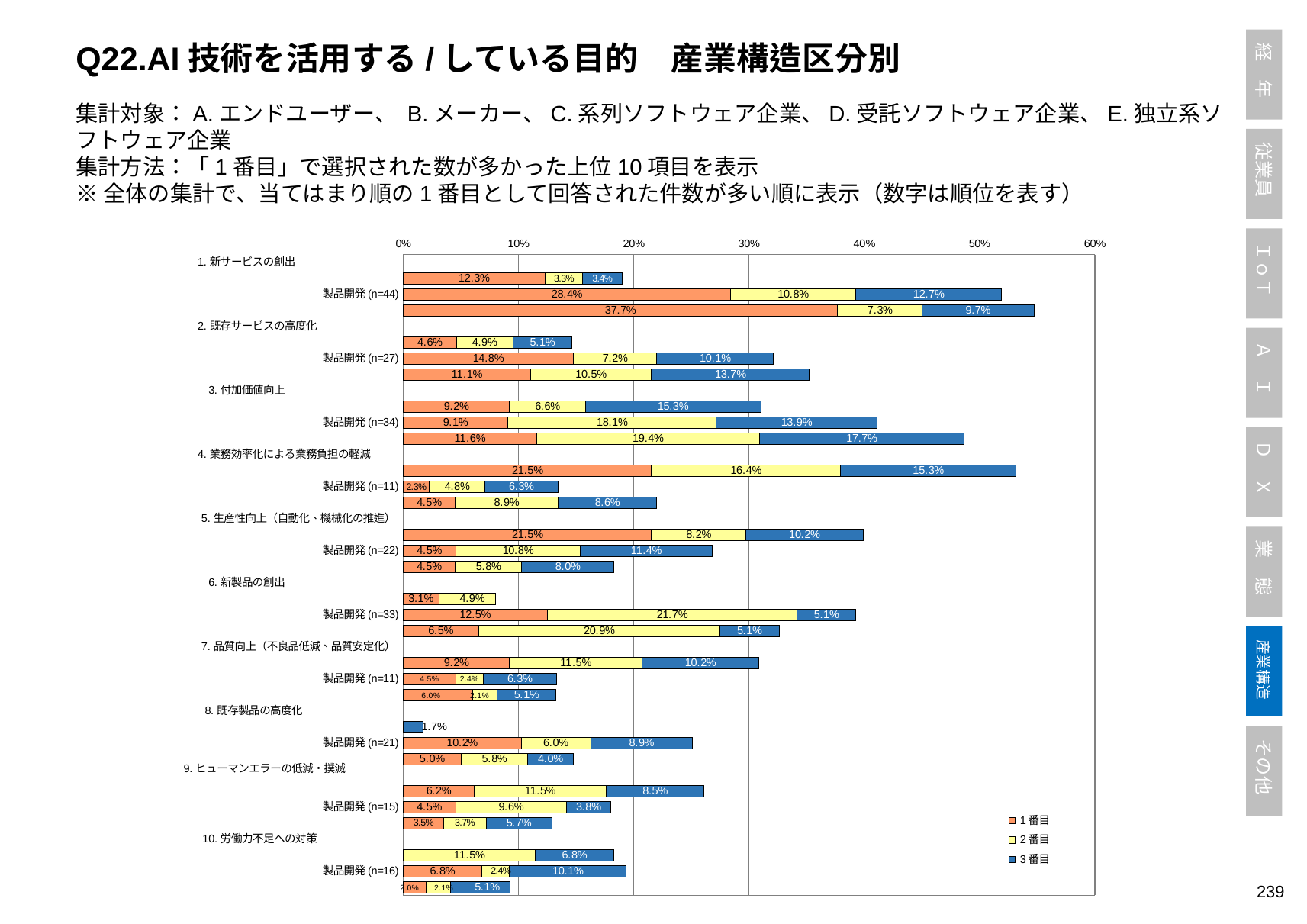

Q22.AI技術を活用する/している目的　産業構造区分別
集計対象：A.エンドユーザー、 B.メーカー、C.系列ソフトウェア企業、D.受託ソフトウェア企業、E.独立系ソフトウェア企業
集計方法：「1番目」で選択された数が多かった上位10項目を表示
※全体の集計で、当てはまり順の1番目として回答された件数が多い順に表示（数字は順位を表す）

### Chart

| Category | 1番目 | 2番目 | 3番目 |
|---|---|---|---|
| 1.新サービスの創出                              | None | None | None |
| 製品利用(n=12) | 0.12307692307692308 | 0.03278688524590164 | 0.03389830508474576 |
| 製品開発(n=44) | 0.2840909090909091 | 0.10843373493975904 | 0.12658227848101267 |
| ソフトウェア開発(n=106) | 0.3768844221105528 | 0.07329842931937172 | 0.09714285714285714 |
| 2.既存サービスの高度化                        | None | None | None |
| 製品利用(n=9) | 0.046153846153846156 | 0.04918032786885246 | 0.05084745762711865 |
| 製品開発(n=27) | 0.14772727272727273 | 0.07228915662650602 | 0.10126582278481013 |
| ソフトウェア開発(n=66) | 0.11055276381909548 | 0.10471204188481675 | 0.13714285714285715 |
| 3.付加価値向上                                 | None | None | None |
| 製品利用(n=19) | 0.09230769230769231 | 0.06557377049180328 | 0.15254237288135594 |
| 製品開発(n=34) | 0.09090909090909091 | 0.18072289156626506 | 0.13924050632911392 |
| ソフトウェア開発(n=91) | 0.11557788944723618 | 0.193717277486911 | 0.17714285714285713 |
| 4.業務効率化による業務負担の軽減         | None | None | None |
| 製品利用(n=33) | 0.2153846153846154 | 0.16393442622950818 | 0.15254237288135594 |
| 製品開発(n=11) | 0.022727272727272728 | 0.04819277108433735 | 0.06329113924050633 |
| ソフトウェア開発(n=41) | 0.04522613065326633 | 0.08900523560209424 | 0.08571428571428572 |
| 5.生産性向上（自動化、機械化の推進）  | None | None | None |
| 製品利用(n=25) | 0.2153846153846154 | 0.08196721311475409 | 0.1016949152542373 |
| 製品開発(n=22) | 0.045454545454545456 | 0.10843373493975904 | 0.11392405063291139 |
| ソフトウェア開発(n=34) | 0.04522613065326633 | 0.05759162303664921 | 0.08 |
| 6.新製品の創出                                 | None | None | None |
| 製品利用(n=5) | 0.03076923076923077 | 0.04918032786885246 | 0.0 |
| 製品開発(n=33) | 0.125 | 0.21686746987951808 | 0.05063291139240506 |
| ソフトウェア開発(n=62) | 0.06532663316582915 | 0.2094240837696335 | 0.05142857142857143 |
| 7.品質向上（不良品低減、品質安定化）  | None | None | None |
| 製品利用(n=19) | 0.09230769230769231 | 0.11475409836065574 | 0.1016949152542373 |
| 製品開発(n=11) | 0.045454545454545456 | 0.024096385542168676 | 0.06329113924050633 |
| ソフトウェア開発(n=25) | 0.06030150753768844 | 0.020942408376963352 | 0.05142857142857143 |
| 8.既存製品の高度化                            | None | None | None |
| 製品利用(n=1) | 0.0 | 0.0 | 0.01694915254237288 |
| 製品開発(n=21) | 0.10227272727272728 | 0.060240963855421686 | 0.08860759493670886 |
| ソフトウェア開発(n=28) | 0.05025125628140704 | 0.05759162303664921 | 0.04 |
| 9.ヒューマンエラーの低減・撲滅                  | None | None | None |
| 製品利用(n=16) | 0.06153846153846154 | 0.11475409836065574 | 0.0847457627118644 |
| 製品開発(n=15) | 0.045454545454545456 | 0.0963855421686747 | 0.0379746835443038 |
| ソフトウェア開発(n=24) | 0.035175879396984924 | 0.03664921465968586 | 0.05714285714285714 |
| 10.労働力不足への対策                        | None | None | None |
| 製品利用(n=11) | 0.0 | 0.11475409836065574 | 0.06779661016949153 |
| 製品開発(n=16) | 0.06818181818181818 | 0.024096385542168676 | 0.10126582278481013 |
| ソフトウェア開発(n=17) | 0.020100502512562814 | 0.020942408376963352 | 0.05142857142857143 |
239